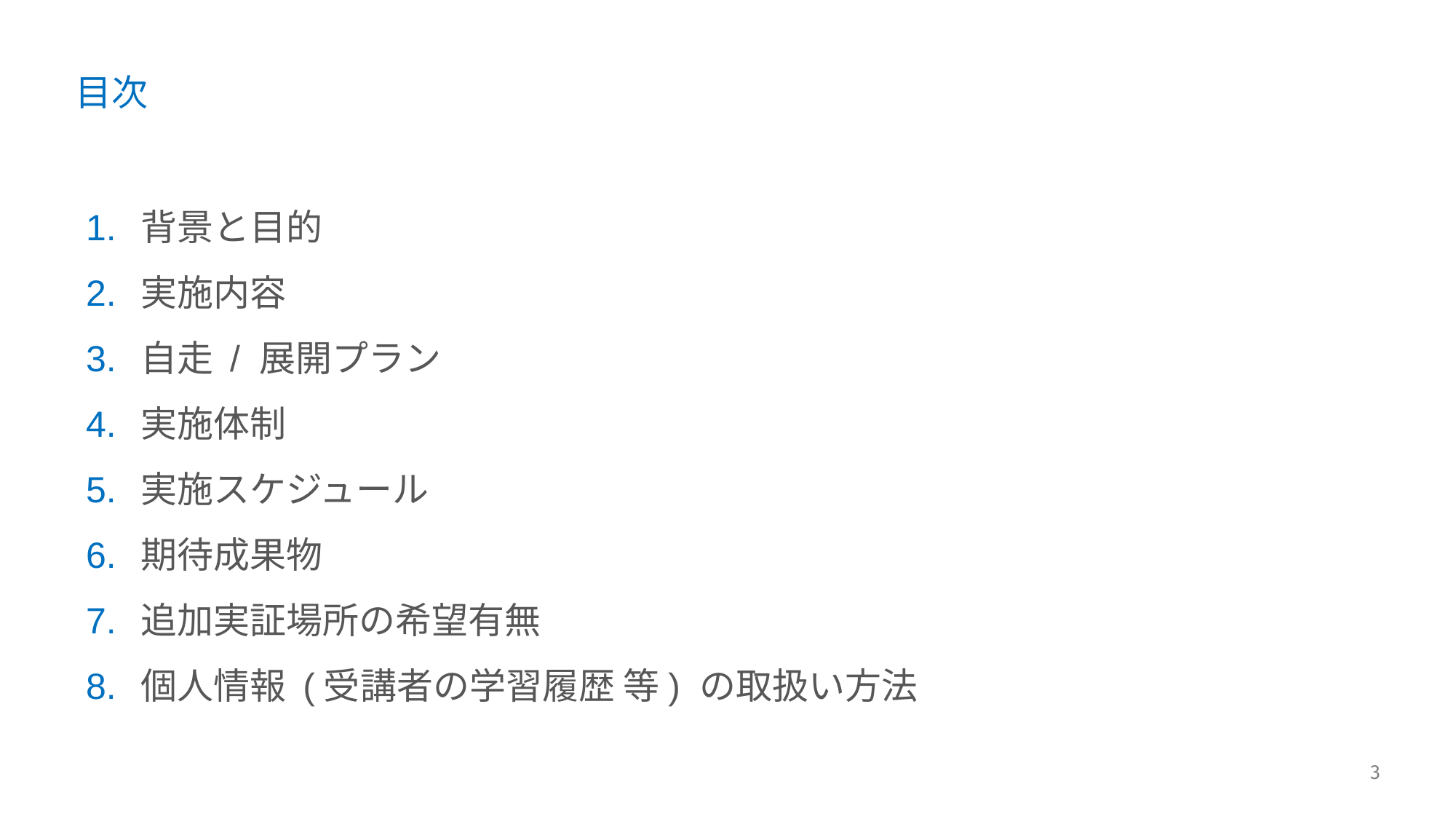

# 目次
背景と目的
実施内容
自走 / 展開プラン
実施体制
実施スケジュール
期待成果物
追加実証場所の希望有無
個人情報 (受講者の学習履歴 等) の取扱い方法